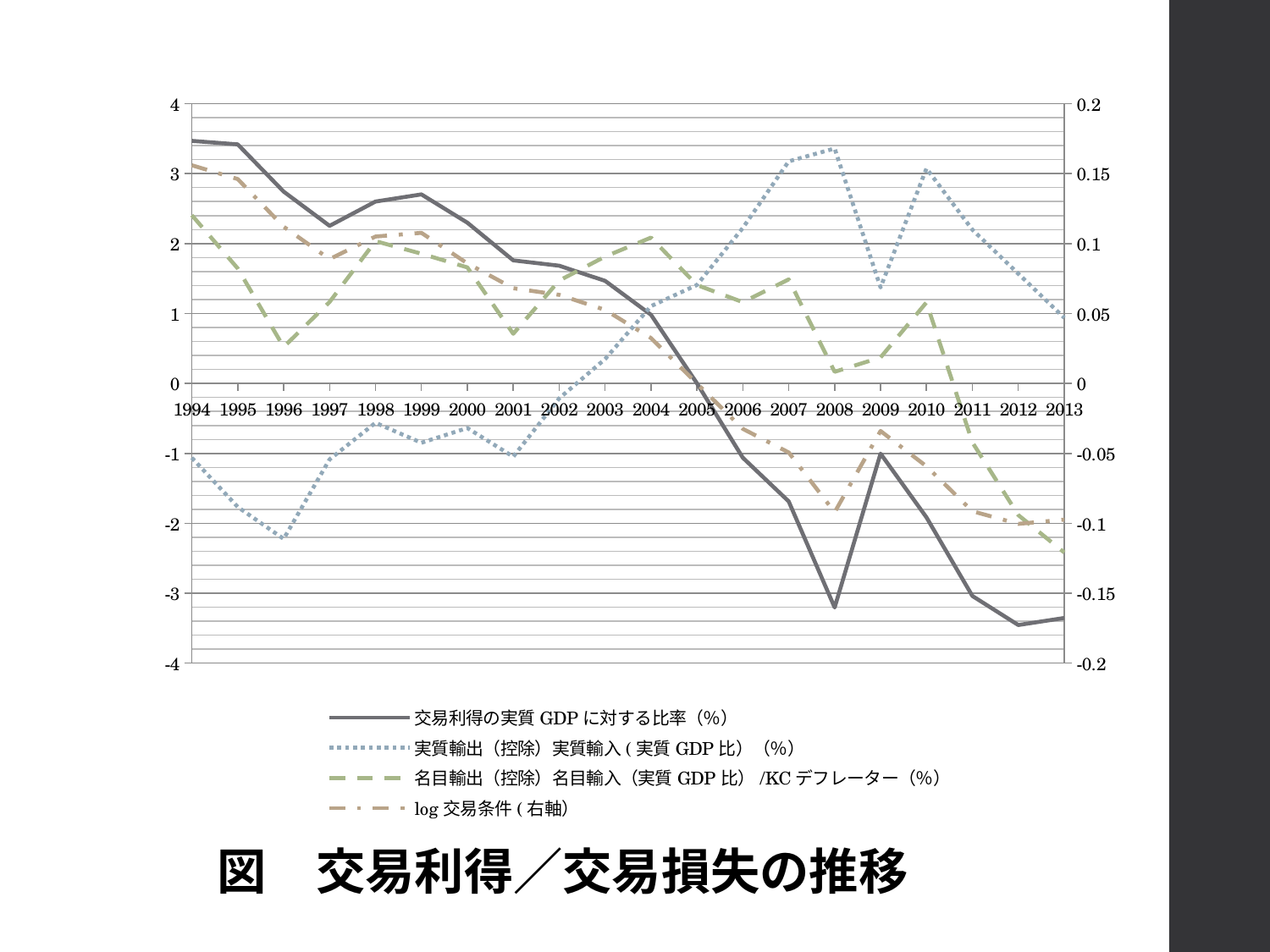

### Chart

| Category | 交易利得の実質GDPに対する比率（％） | 実質輸出（控除）実質輸入(実質GDP比）（％） | 名目輸出（控除）名目輸入（実質GDP比）/KCデフレーター（％） | log交易条件(右軸） |
|---|---|---|---|---|
| 1994 | 3.4678502767049215 | -1.0630496214194898 | 2.4057811662310367 | 0.1559528141984541 |
| 1995 | 3.4178634826260437 | -1.7669811892608316 | 1.6438505482022232 | 0.1461280356782381 |
| 1996 | 2.742857794304983 | -2.222812412518246 | 0.5209001789700324 | 0.11204375613711362 |
| 1997 | 2.2537043067866254 | -1.0865342296571368 | 1.165056329290821 | 0.08888787727461306 |
| 1998 | 2.6003930179517574 | -0.5622098221350559 | 2.0348347679107643 | 0.10501694850809469 |
| 1999 | 2.702989421089559 | -0.8482595204537484 | 1.854838298322477 | 0.10765990353732961 |
| 2000 | 2.2986893098830237 | -0.6373318250865898 | 1.65879472463997 | 0.08583526927614792 |
| 2001 | 1.759967990730649 | -1.0480743381937678 | 0.7103836477790273 | 0.06807592769117563 |
| 2002 | 1.683369967666536 | -0.21387878663095397 | 1.4703298424375952 | 0.0633320778489727 |
| 2003 | 1.4666231052316874 | 0.3489640803092047 | 1.8137917883367476 | 0.05257913857917277 |
| 2004 | 0.9823880604820676 | 1.1053298861882939 | 2.0851084067740824 | 0.03249003476378029 |
| 2005 | 0.003909388704565512 | 1.4076974474469985 | 1.4076974474469985 | 0.0 |
| 2006 | -1.0621168000702381 | 2.222879078320334 | 1.1624198234259684 | -0.032425089954846116 |
| 2007 | -1.6867707478657177 | 3.175285235353734 | 1.4878130408328678 | -0.049365016911525096 |
| 2008 | -3.2040287307090325 | 3.359448895980231 | 0.16657091141147012 | -0.09209593145327687 |
| 2009 | -1.0040018260858437 | 1.3722868515114701 | 0.3716082912519884 | -0.03398963461016811 |
| 2010 | -1.915114058901949 | 3.073364560992668 | 1.158935379293229 | -0.0592724230362127 |
| 2011 | -3.0390583990153885 | 2.197812814522283 | -0.8428556680147924 | -0.09136468020899932 |
| 2012 | -3.45459323696706 | 1.5686665632644954 | -1.8823753952499154 | -0.10040329240169113 |
| 2013 | -3.353980511400408 | 0.9381732446875691 | -2.418123214667281 | -0.09737425087364383 |
図　交易利得／交易損失の推移